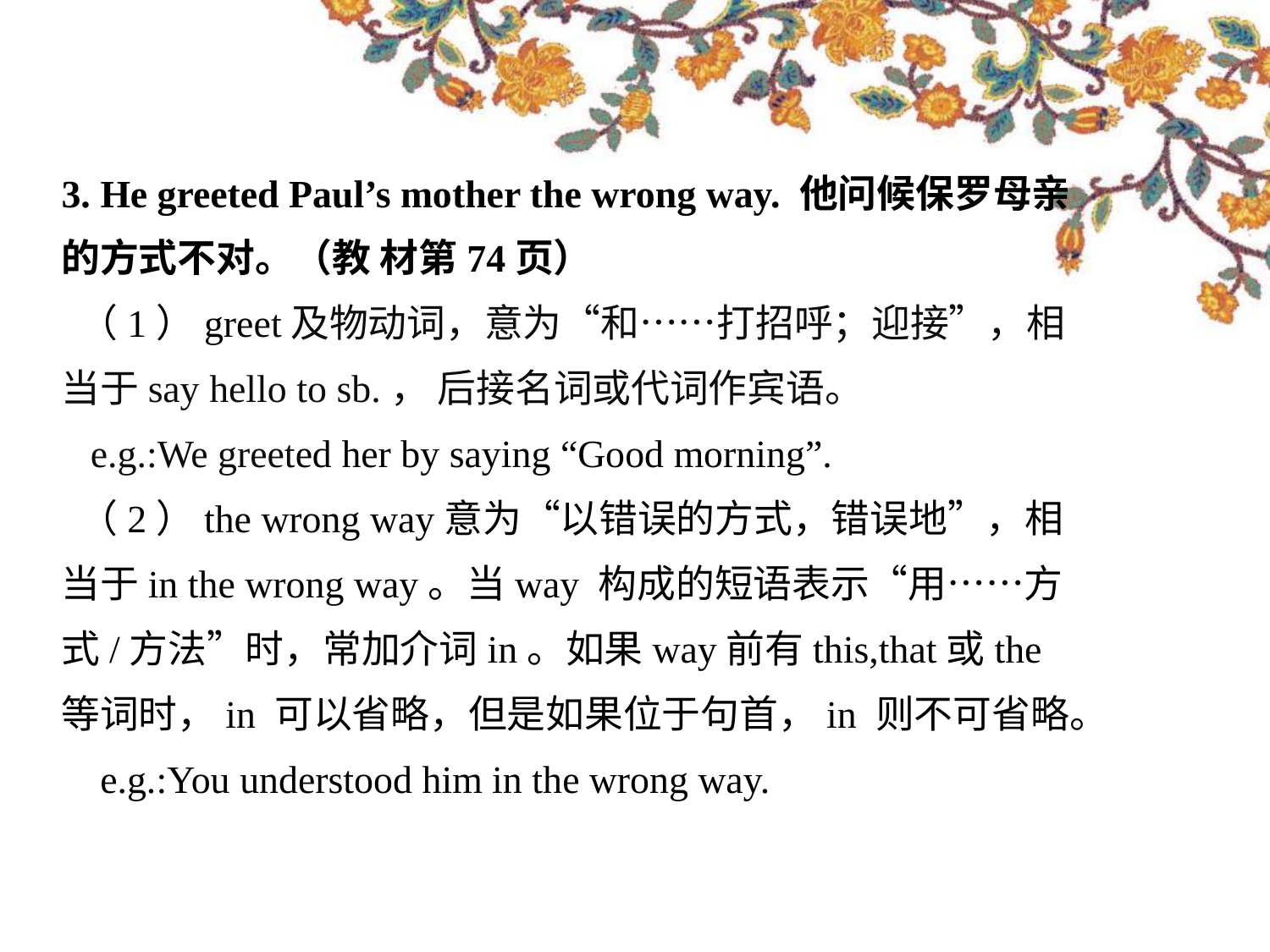

3. He greeted Paul’s mother the wrong way. 他问候保罗母亲的方式不对。（教 材第74页）
 （1）greet及物动词，意为“和……打招呼；迎接”，相当于say hello to sb.， 后接名词或代词作宾语。
   e.g.:We greeted her by saying “Good morning”.
 （2）the wrong way意为“以错误的方式，错误地”，相当于in the wrong way。当way 构成的短语表示“用……方式/方法”时，常加介词in。如果way前有this,that或the等词时，in 可以省略，但是如果位于句首，in 则不可省略。
    e.g.:You understood him in the wrong way.